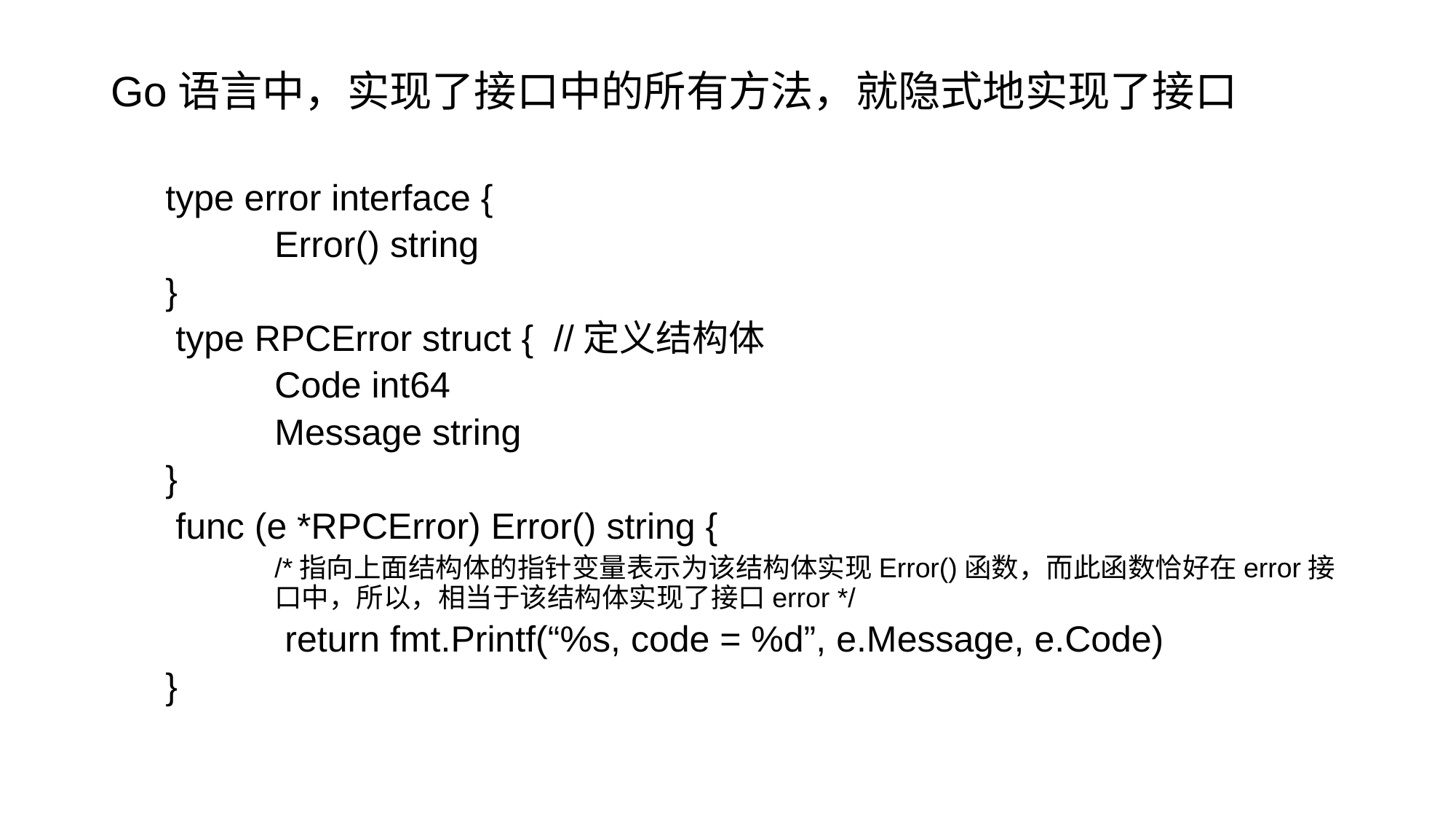

# Go语言中，实现了接口中的所有方法，就隐式地实现了接口
type error interface {
 	Error() string
}
 type RPCError struct {  //定义结构体
 	Code int64
	Message string
}
 func (e *RPCError) Error() string {
/*指向上面结构体的指针变量表示为该结构体实现Error()函数，而此函数恰好在error接口中，所以，相当于该结构体实现了接口error */
	 return fmt.Printf(“%s, code = %d”, e.Message, e.Code)
}